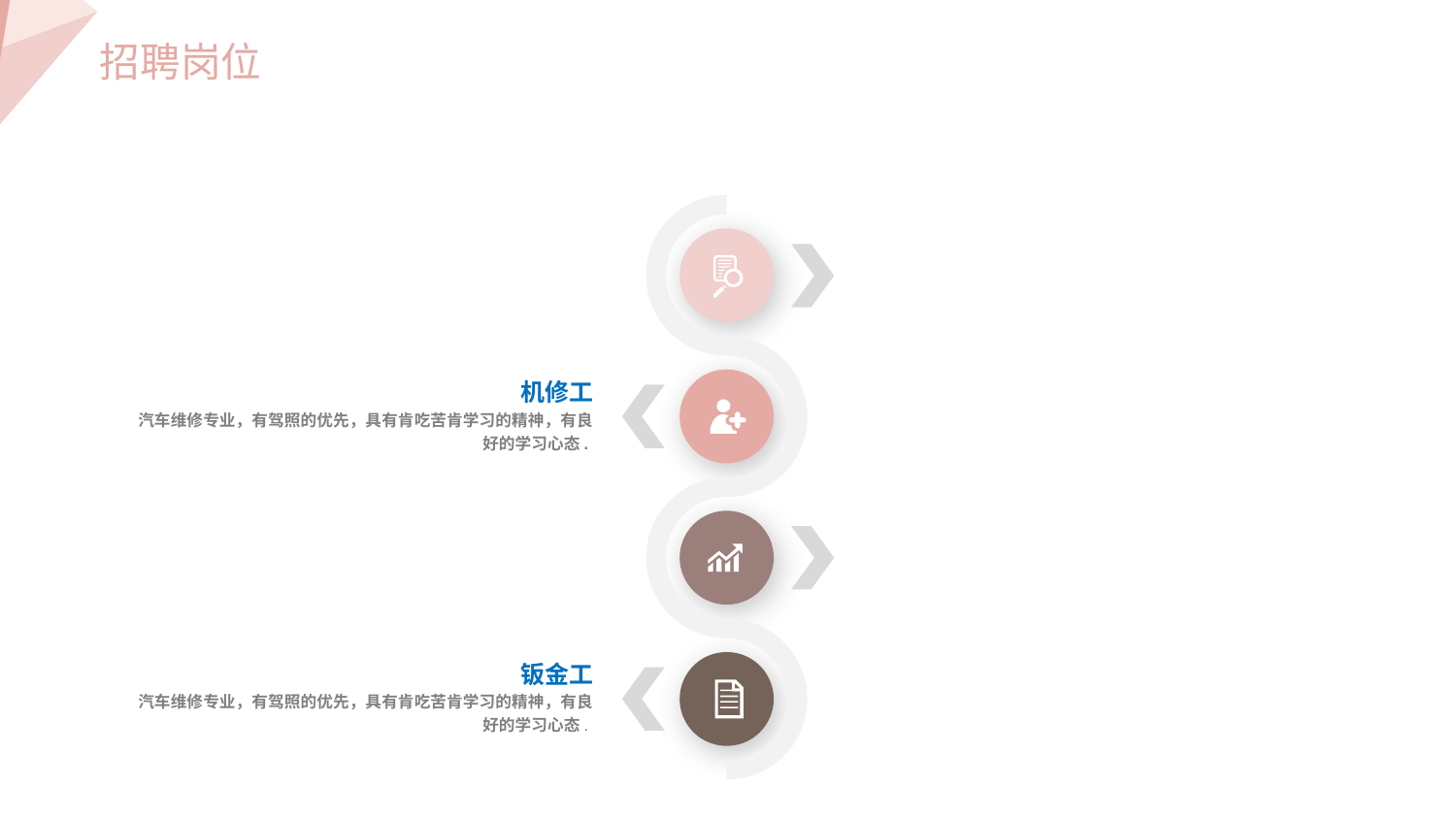

招聘岗位

机修工
汽车维修专业，有驾照的优先，具有肯吃苦肯学习的精神，有良好的学习心态.

钣金工
汽车维修专业，有驾照的优先，具有肯吃苦肯学习的精神，有良好的学习心态.